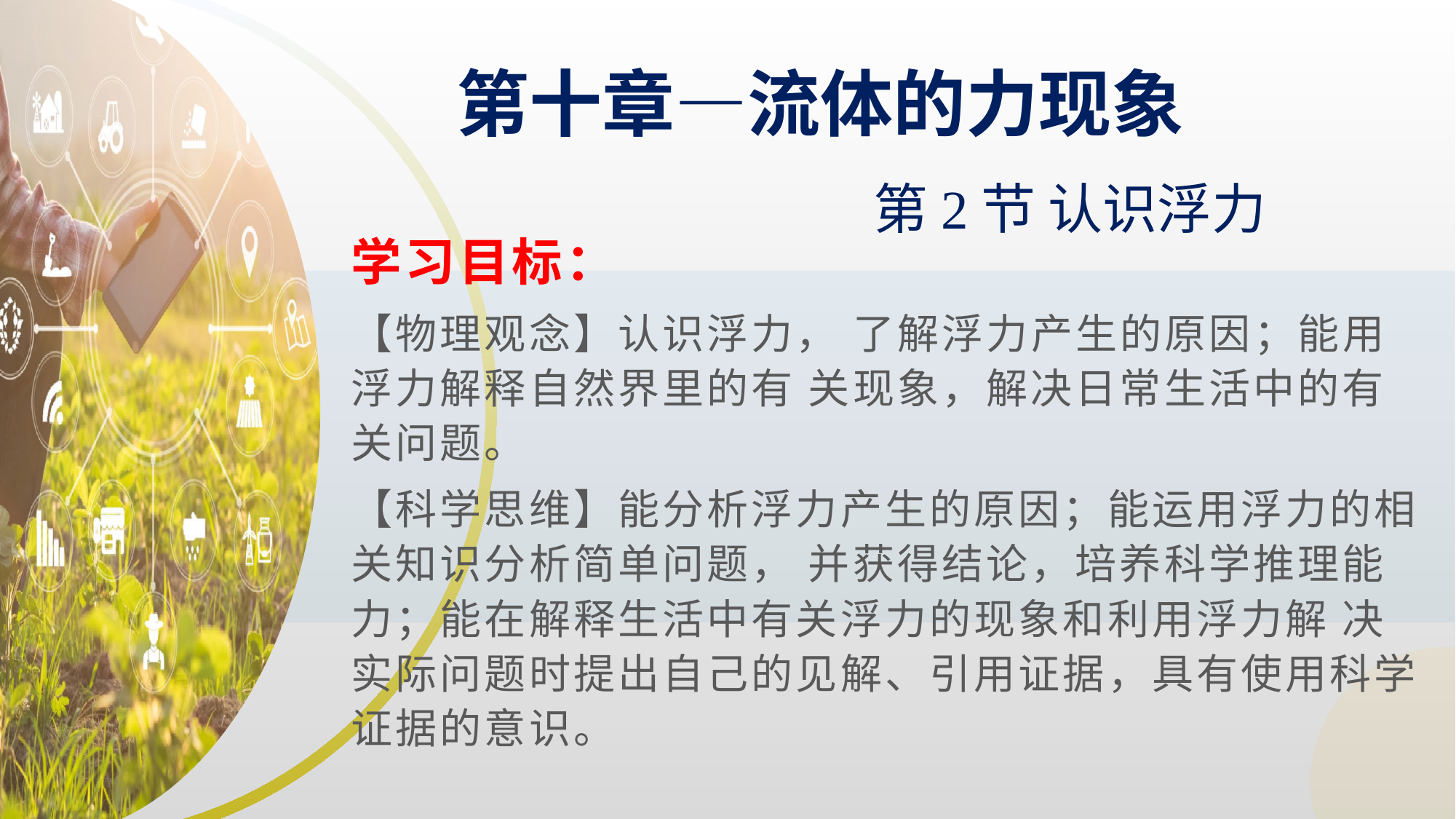

第十章—流体的力现象
第2节 认识浮力

学习目标：
【物理观念】认识浮力， 了解浮力产生的原因；能用浮力解释自然界里的有 关现象，解决日常生活中的有关问题。
【科学思维】能分析浮力产生的原因；能运用浮力的相关知识分析简单问题， 并获得结论，培养科学推理能力；能在解释生活中有关浮力的现象和利用浮力解 决实际问题时提出自己的见解、引用证据，具有使用科学证据的意识。
小猪快跑